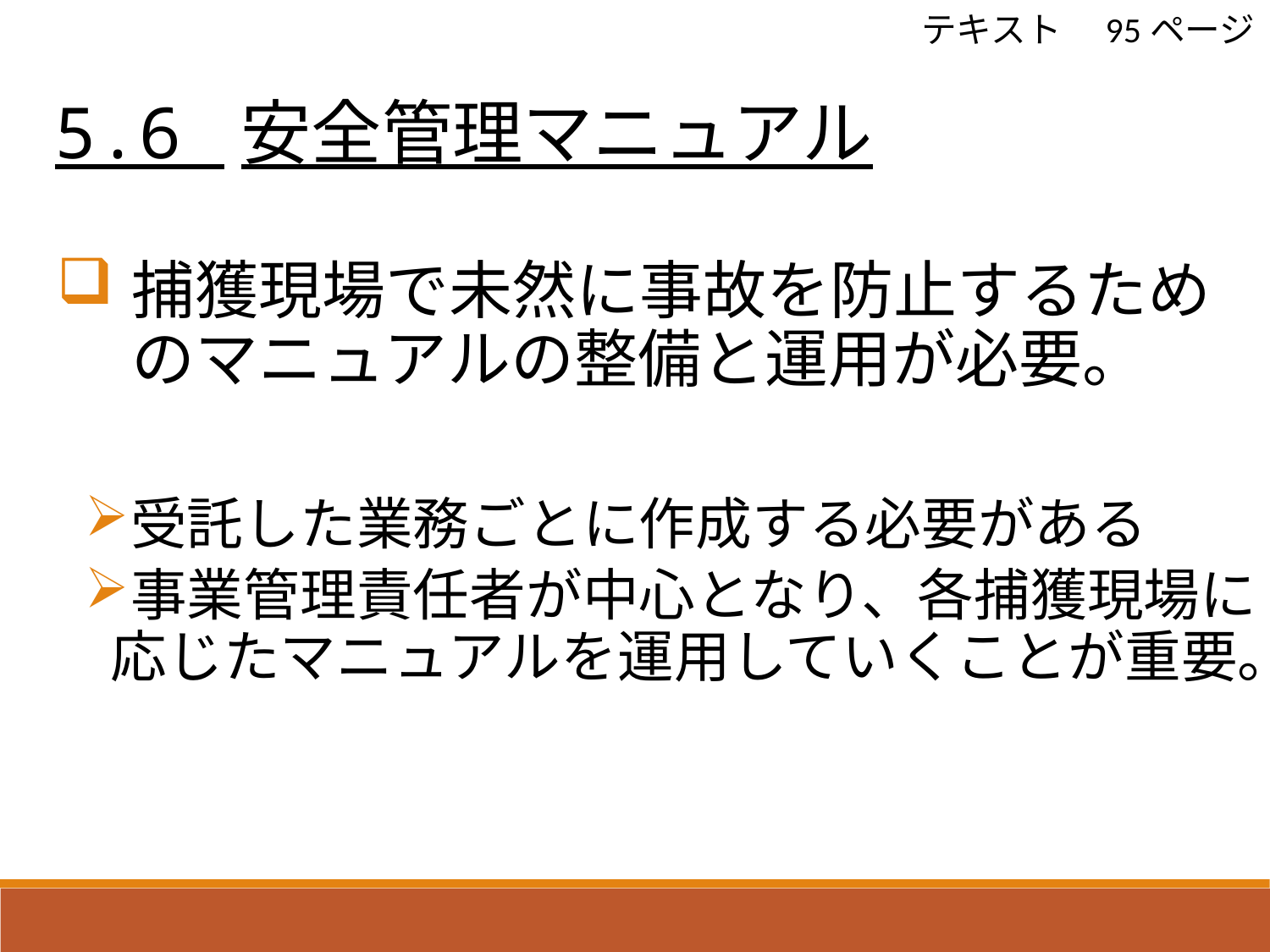

5.6 安全管理マニュアル
テキスト　95ページ
捕獲現場で未然に事故を防止するためのマニュアルの整備と運用が必要。

受託した業務ごとに作成する必要がある
事業管理責任者が中心となり、各捕獲現場に応じたマニュアルを運用していくことが重要。